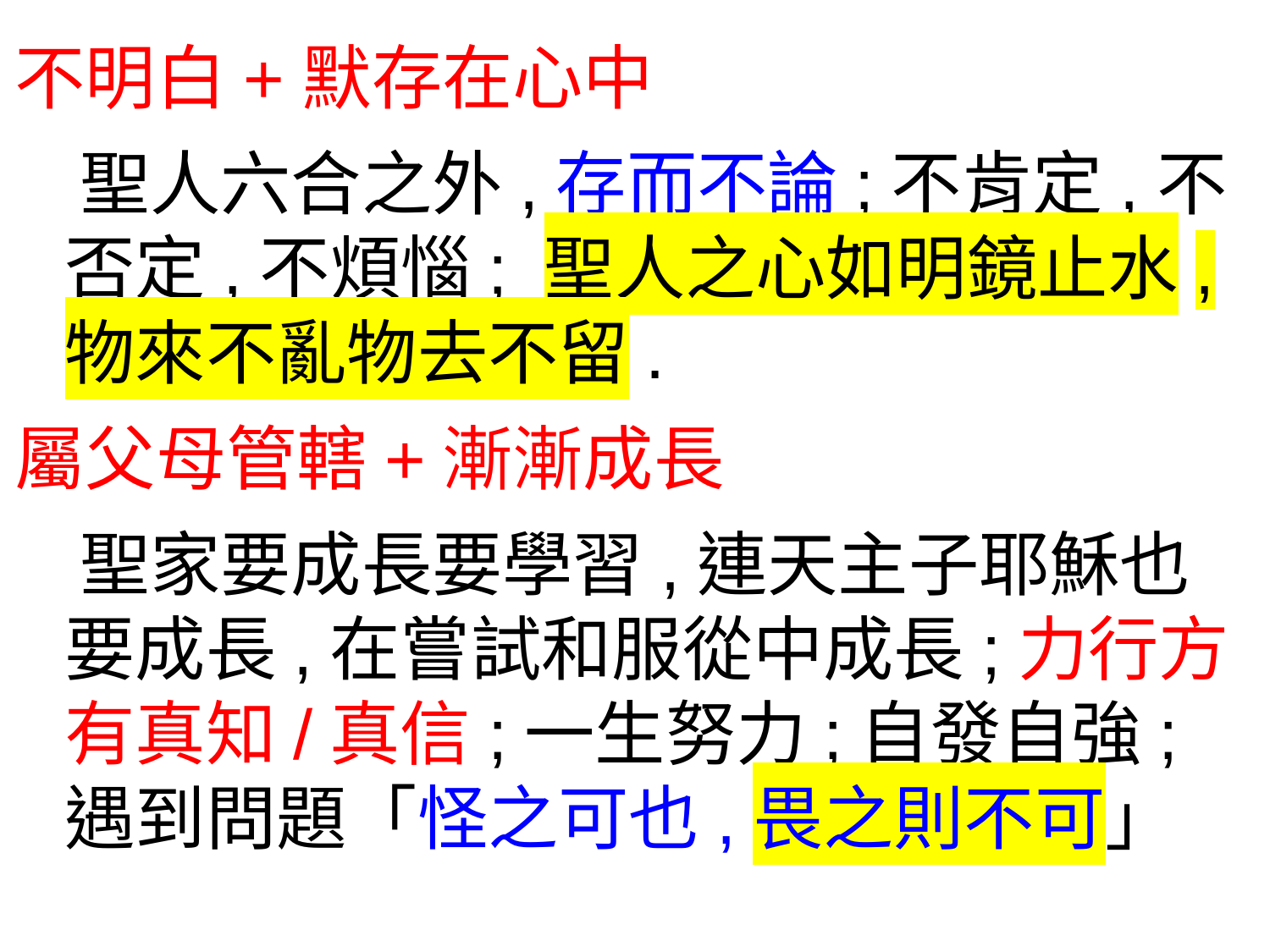

不明白+默存在心中
   聖人六合之外,存而不論;不肯定,不否定,不煩惱; 聖人之心如明鏡止水,
物來不亂物去不留.
屬父母管轄+漸漸成長
   聖家要成長要學習,連天主子耶穌也要成長,在嘗試和服從中成長;力行方有真知/真信;一生努力;自發自強;遇到問題「怪之可也,畏之則不可」